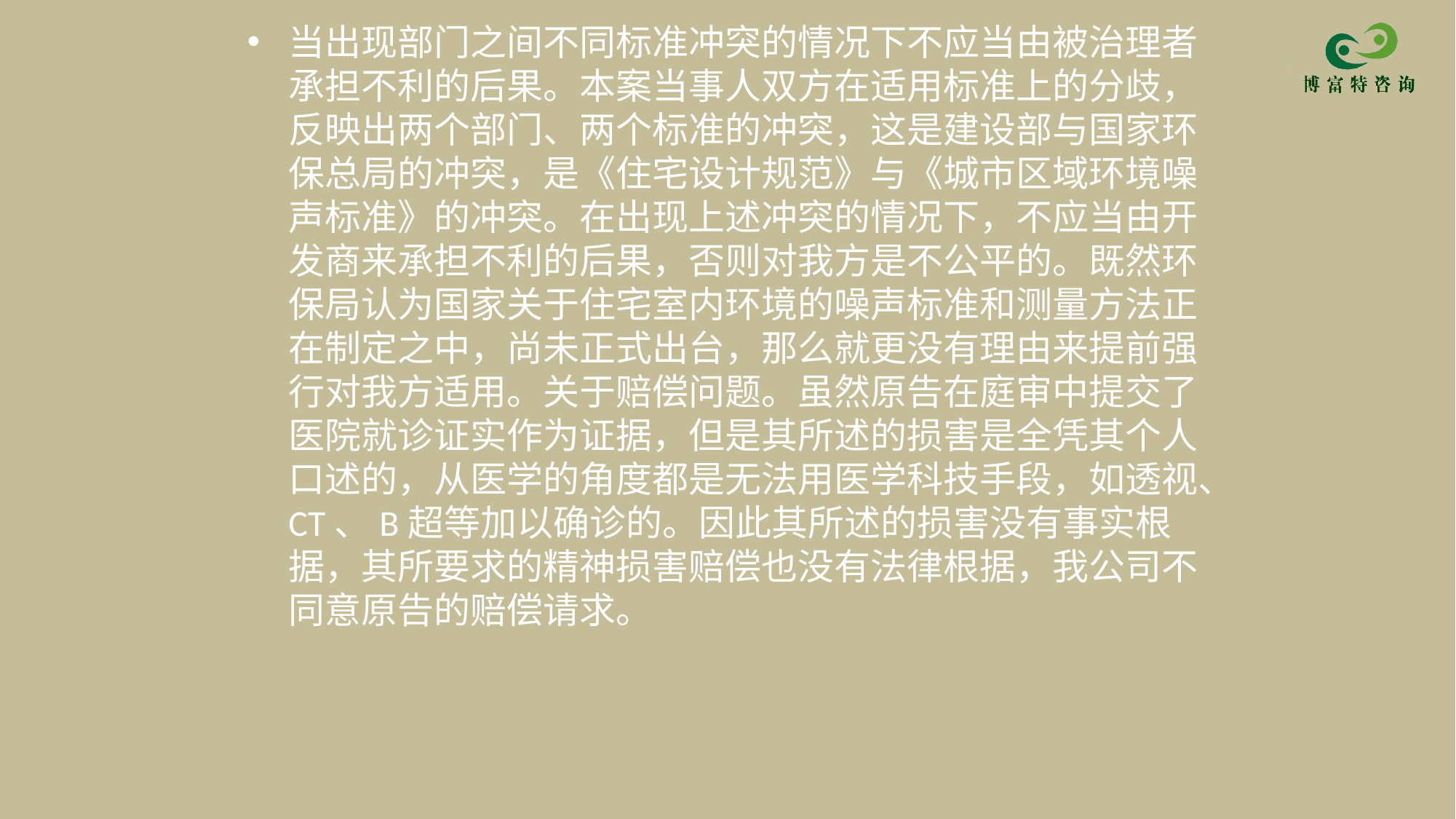

当出现部门之间不同标准冲突的情况下不应当由被治理者承担不利的后果。本案当事人双方在适用标准上的分歧，反映出两个部门、两个标准的冲突，这是建设部与国家环保总局的冲突，是《住宅设计规范》与《城市区域环境噪声标准》的冲突。在出现上述冲突的情况下，不应当由开发商来承担不利的后果，否则对我方是不公平的。既然环保局认为国家关于住宅室内环境的噪声标准和测量方法正在制定之中，尚未正式出台，那么就更没有理由来提前强行对我方适用。关于赔偿问题。虽然原告在庭审中提交了医院就诊证实作为证据，但是其所述的损害是全凭其个人口述的，从医学的角度都是无法用医学科技手段，如透视、CT、B超等加以确诊的。因此其所述的损害没有事实根据，其所要求的精神损害赔偿也没有法律根据，我公司不同意原告的赔偿请求。
#